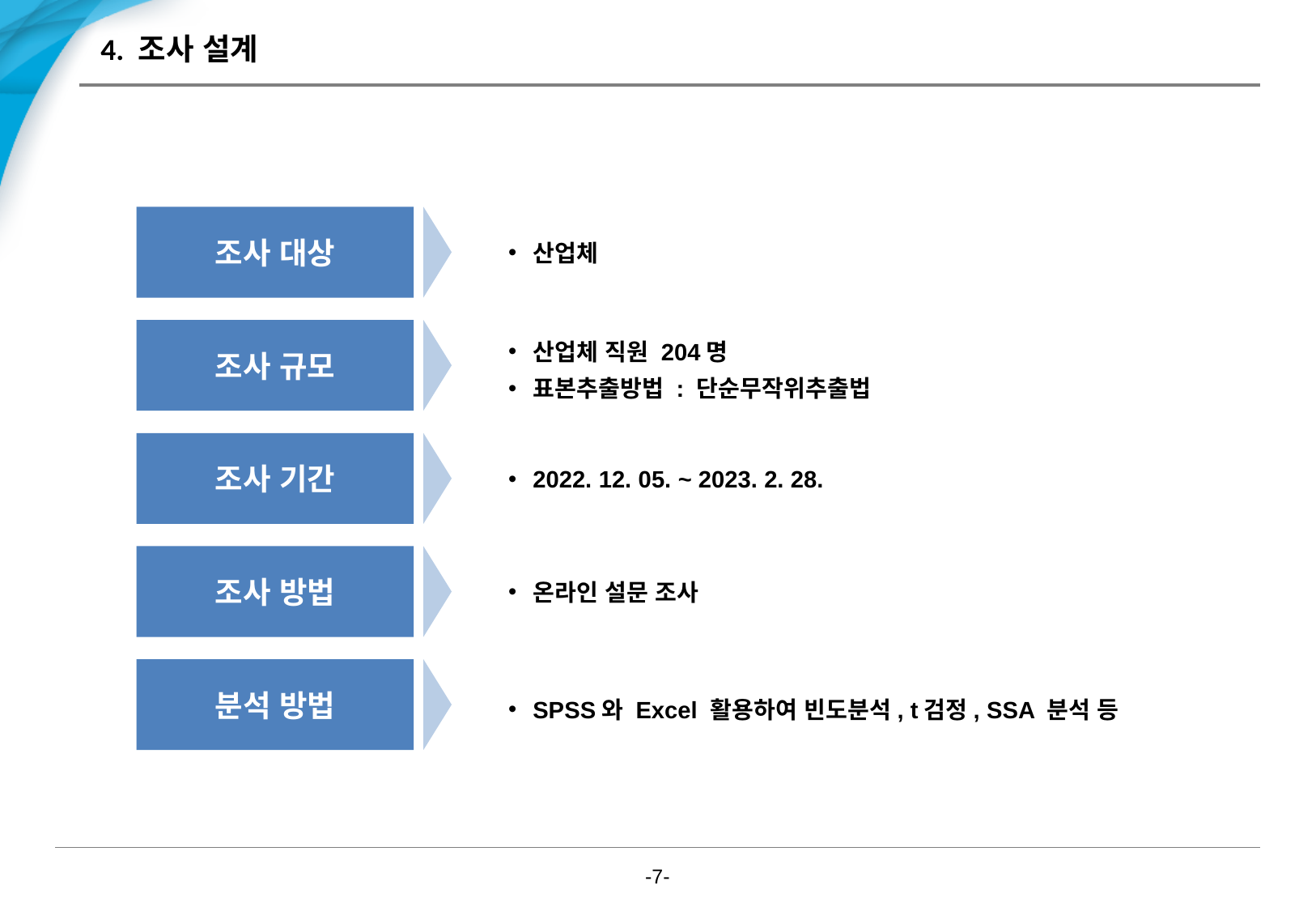

# 4. 조사 설계
산업체
조사 대상

조사 규모
산업체 직원 204명
표본추출방법 : 단순무작위추출법

2022. 12. 05. ~ 2023. 2. 28.
조사 기간

조사 방법
온라인 설문 조사

분석 방법
SPSS와 Excel 활용하여 빈도분석, t검정, SSA 분석 등

-7-